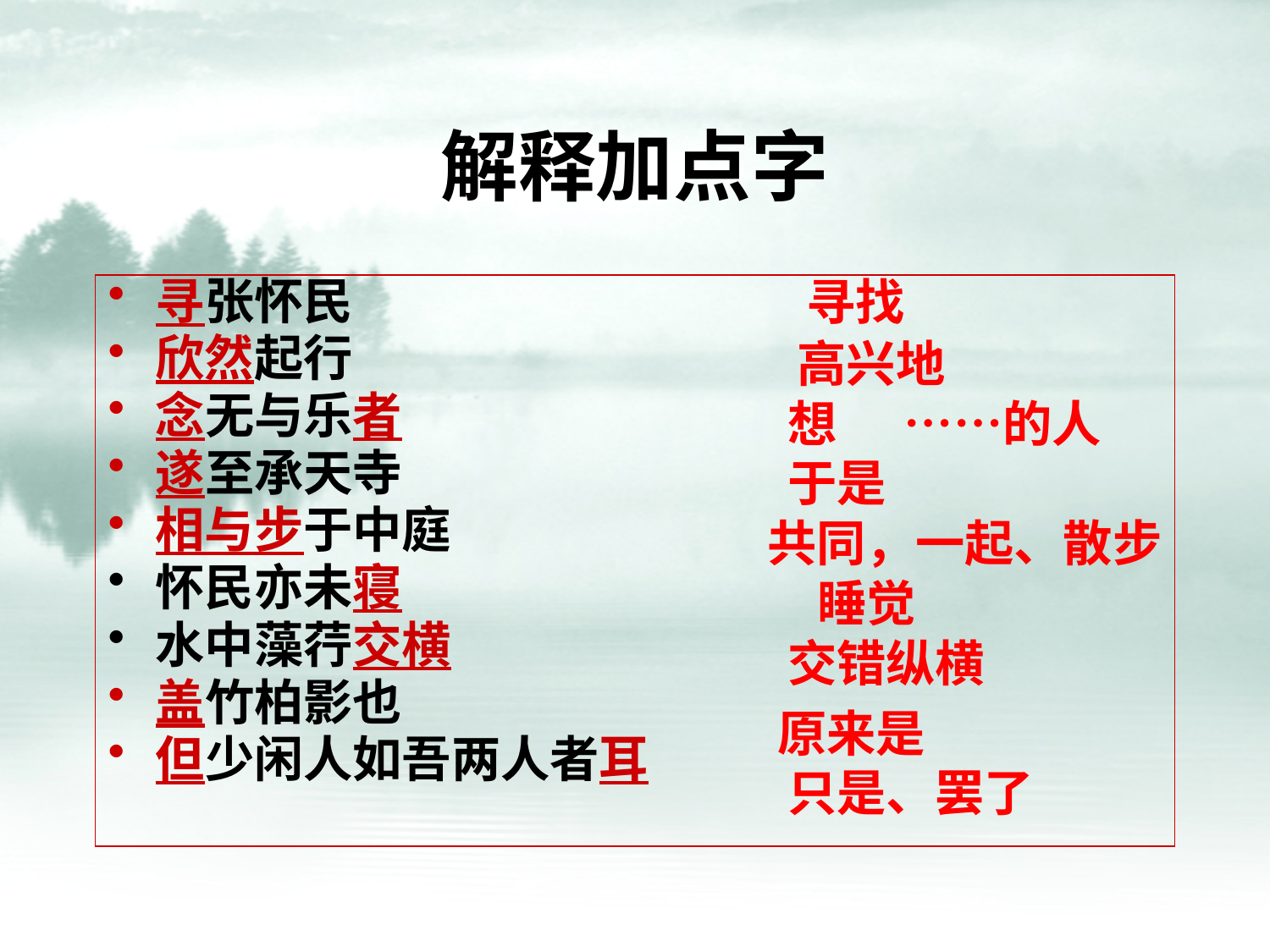

# 解释加点字
寻找

寻张怀民
欣然起行
念无与乐者
遂至承天寺
相与步于中庭
怀民亦未寝
水中藻荇交横
盖竹柏影也
但少闲人如吾两人者耳
高兴地
想      ……的人
于是
共同，一起、散步
睡觉
交错纵横
原来是
只是、罢了